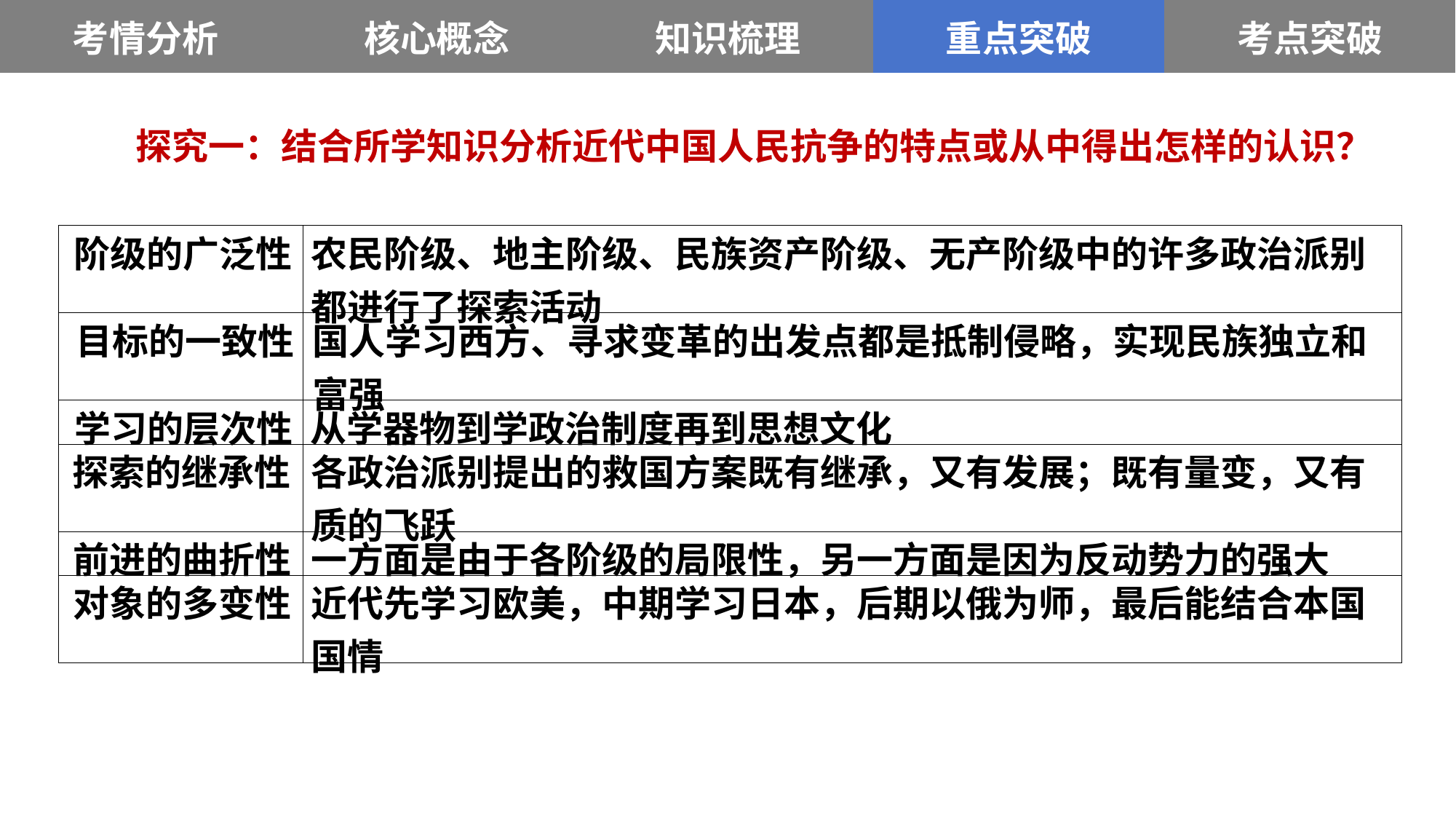

| 考情分析 | 核心概念 | 知识梳理 | 重点突破 | 考点突破 |
| --- | --- | --- | --- | --- |
探究一：结合所学知识分析近代中国人民抗争的特点或从中得出怎样的认识？
| 阶级的广泛性 | 农民阶级、地主阶级、民族资产阶级、无产阶级中的许多政治派别都进行了探索活动 |
| --- | --- |
| 目标的一致性 | 国人学习西方、寻求变革的出发点都是抵制侵略，实现民族独立和富强 |
| 学习的层次性 | 从学器物到学政治制度再到思想文化 |
| 探索的继承性 | 各政治派别提出的救国方案既有继承，又有发展；既有量变，又有质的飞跃 |
| 前进的曲折性 | 一方面是由于各阶级的局限性，另一方面是因为反动势力的强大 |
| 对象的多变性 | 近代先学习欧美，中期学习日本，后期以俄为师，最后能结合本国国情 |